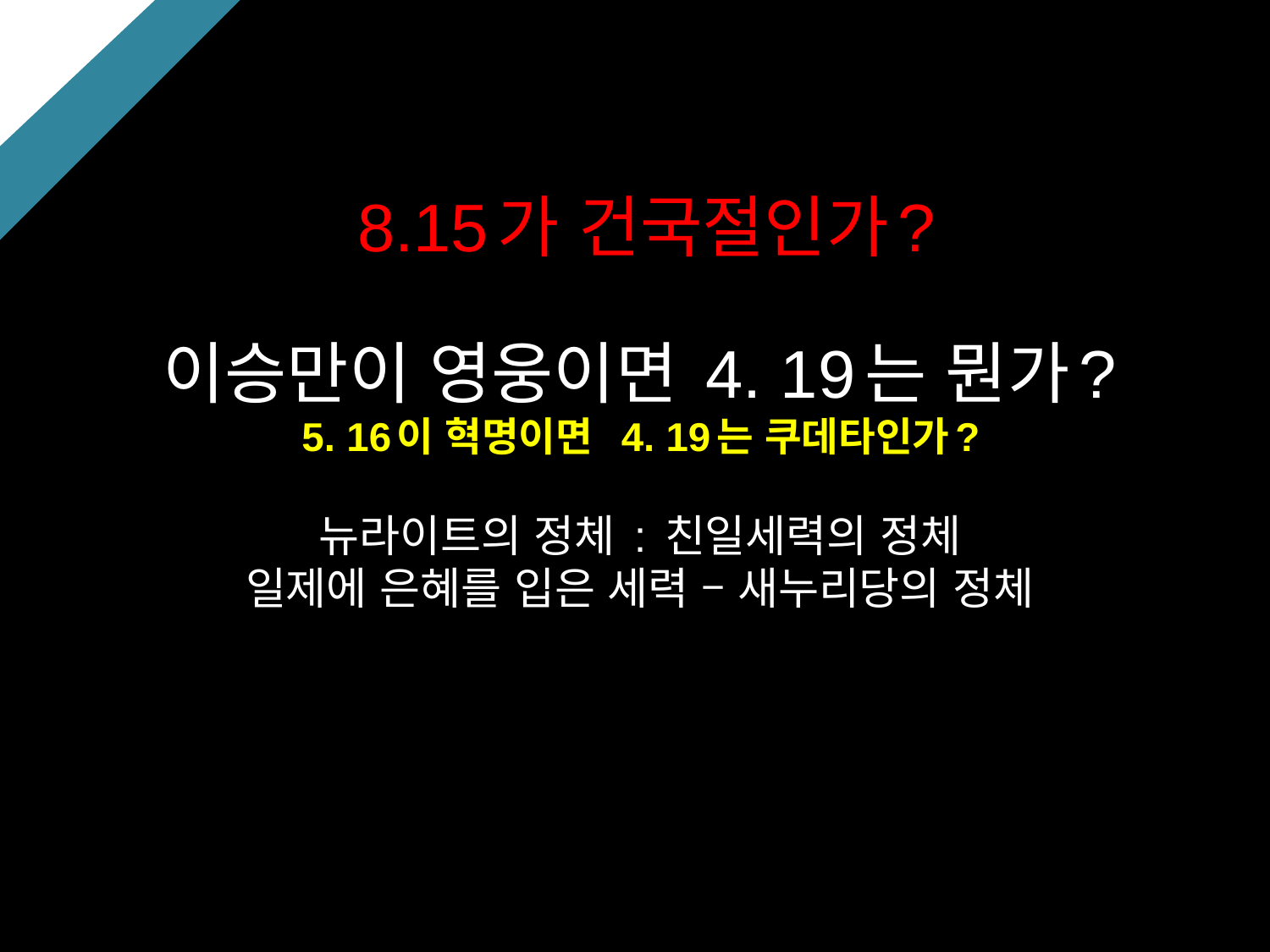

# 8.15가 건국절인가? 이승만이 영웅이면 4. 19는 뭔가? 5. 16이 혁명이면  4. 19는 쿠데타인가? 뉴라이트의 정체 : 친일세력의 정체 일제에 은혜를 입은 세력 – 새누리당의 정체